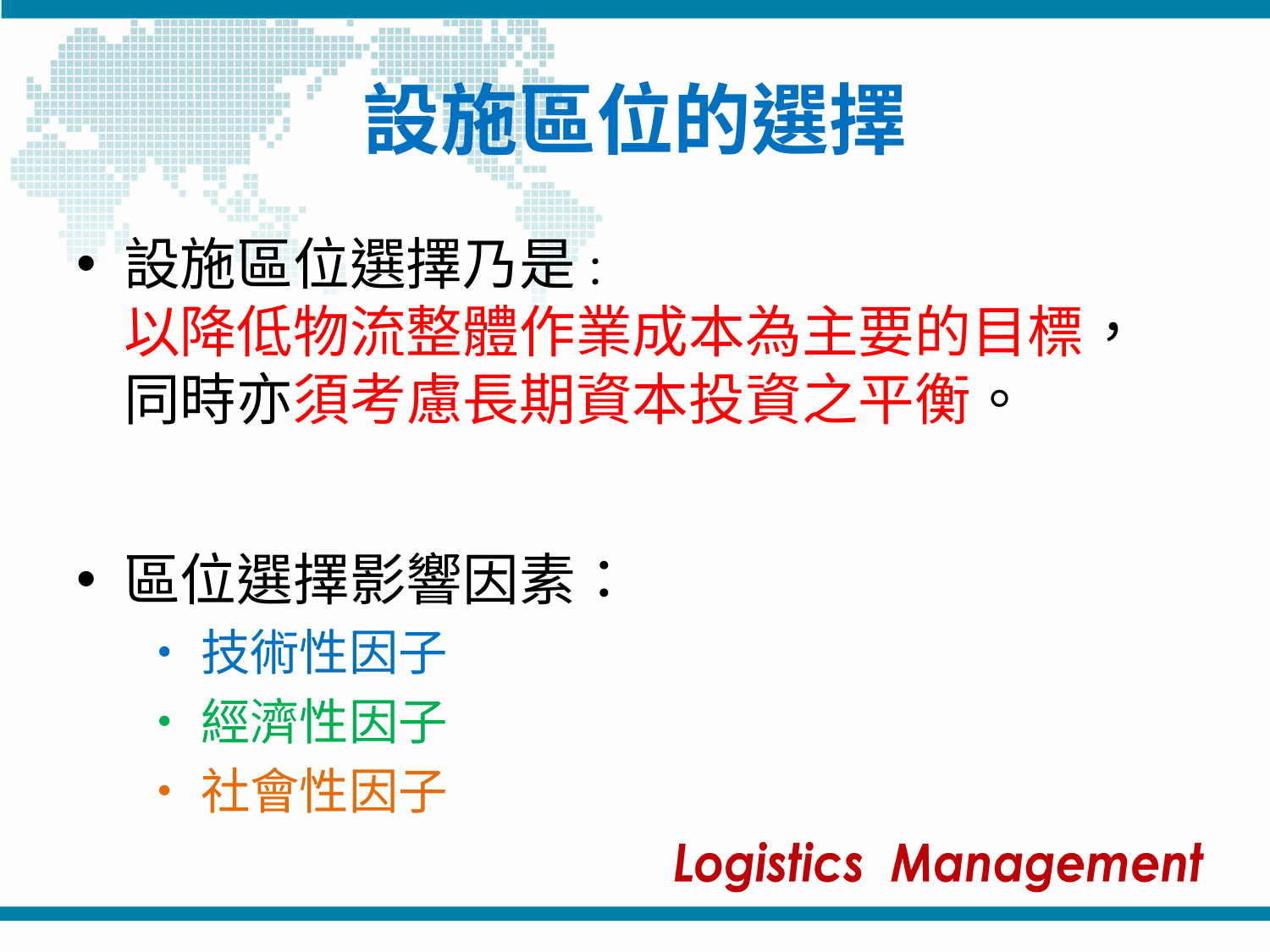

# 設施區位的選擇
設施區位選擇乃是:                                                 以降低物流整體作業成本為主要的目標，同時亦須考慮長期資本投資之平衡。

區位選擇影響因素：
‧技術性因子
‧經濟性因子
‧社會性因子